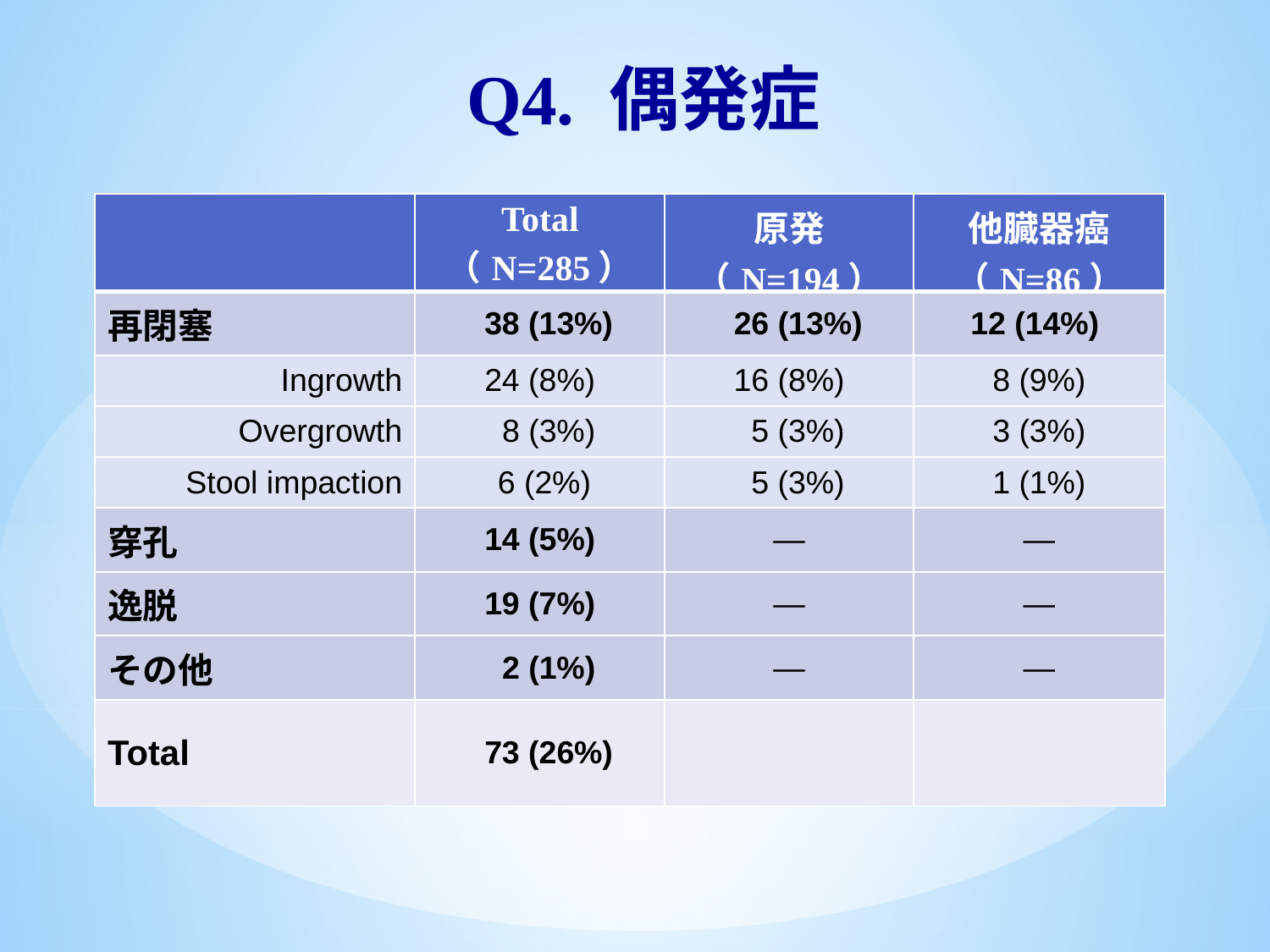

Q4. 偶発症
|  | Total （N=285） | 原発 （N=194） | 他臓器癌 （N=86） |
| --- | --- | --- | --- |
| 再閉塞 | 38 (13%) | 26 (13%) | 12 (14%) |
| Ingrowth | 24 (8%) | 16 (8%) | 8 (9%) |
| Overgrowth | 8 (3%) | 5 (3%) | 3 (3%) |
| Stool impaction | 6 (2%) | 5 (3%) | 1 (1%) |
| 穿孔 | 14 (5%) | ― | ― |
| 逸脱 | 19 (7%) | ― | ― |
| その他 | 2 (1%) | ― | ― |
| Total | 73 (26%) |  |  |